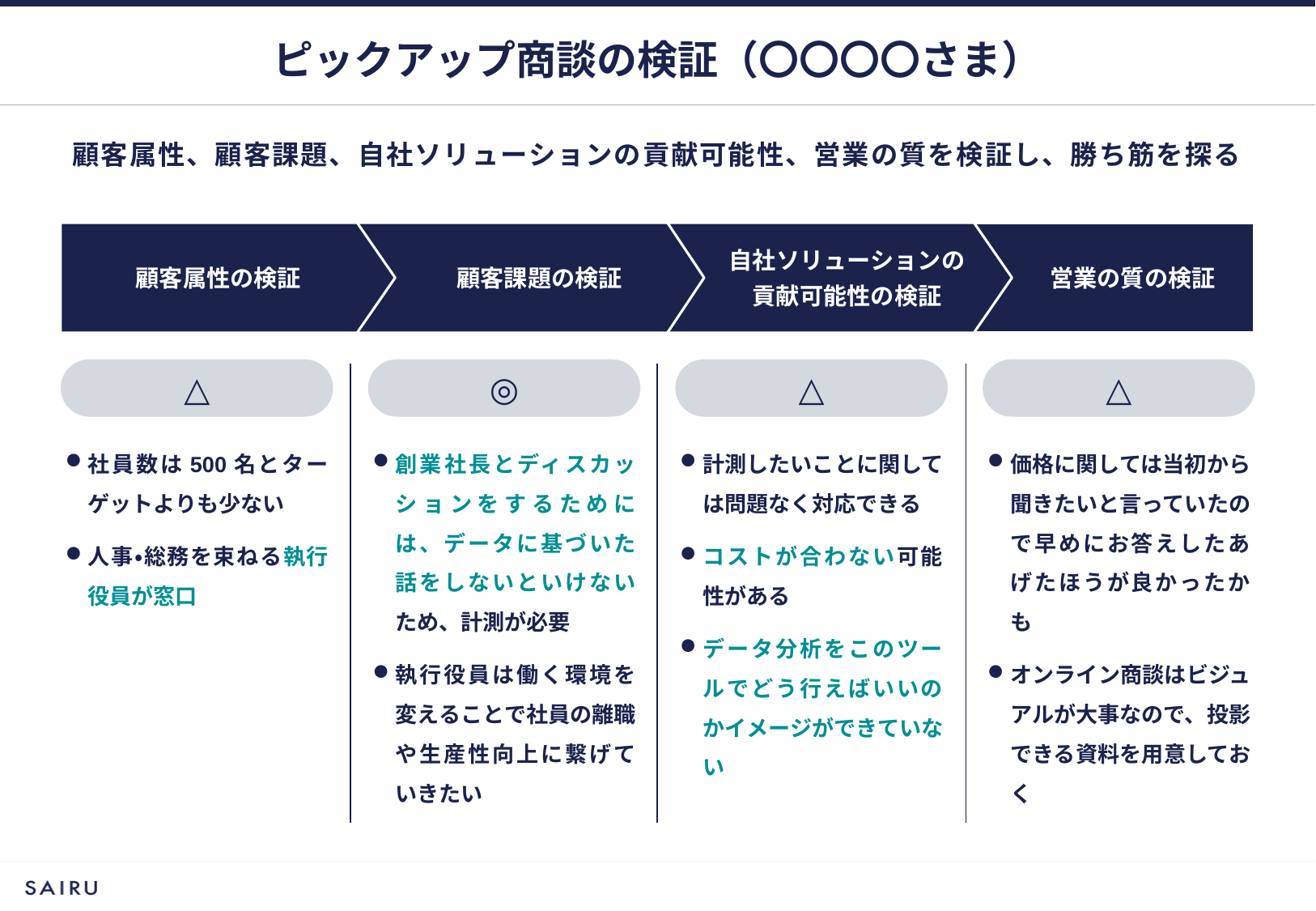

# ピックアップ商談の検証（〇〇〇〇さま）
顧客属性、顧客課題、自社ソリューションの貢献可能性、営業の質を検証し、勝ち筋を探る
営業の質の検証
顧客属性の検証
顧客課題の検証
自社ソリューションの
貢献可能性の検証
△
◎
△
△
社員数は500名とターゲットよりも少ない
人事・総務を束ねる執行役員が窓口
創業社長とディスカッションをするためには、データに基づいた話をしないといけないため、計測が必要
執行役員は働く環境を変えることで社員の離職や生産性向上に繋げていきたい
計測したいことに関しては問題なく対応できる
コストが合わない可能性がある
データ分析をこのツールでどう行えばいいのかイメージができていない
価格に関しては当初から聞きたいと言っていたので早めにお答えしたあげたほうが良かったかも
オンライン商談はビジュアルが大事なので、投影できる資料を用意しておく